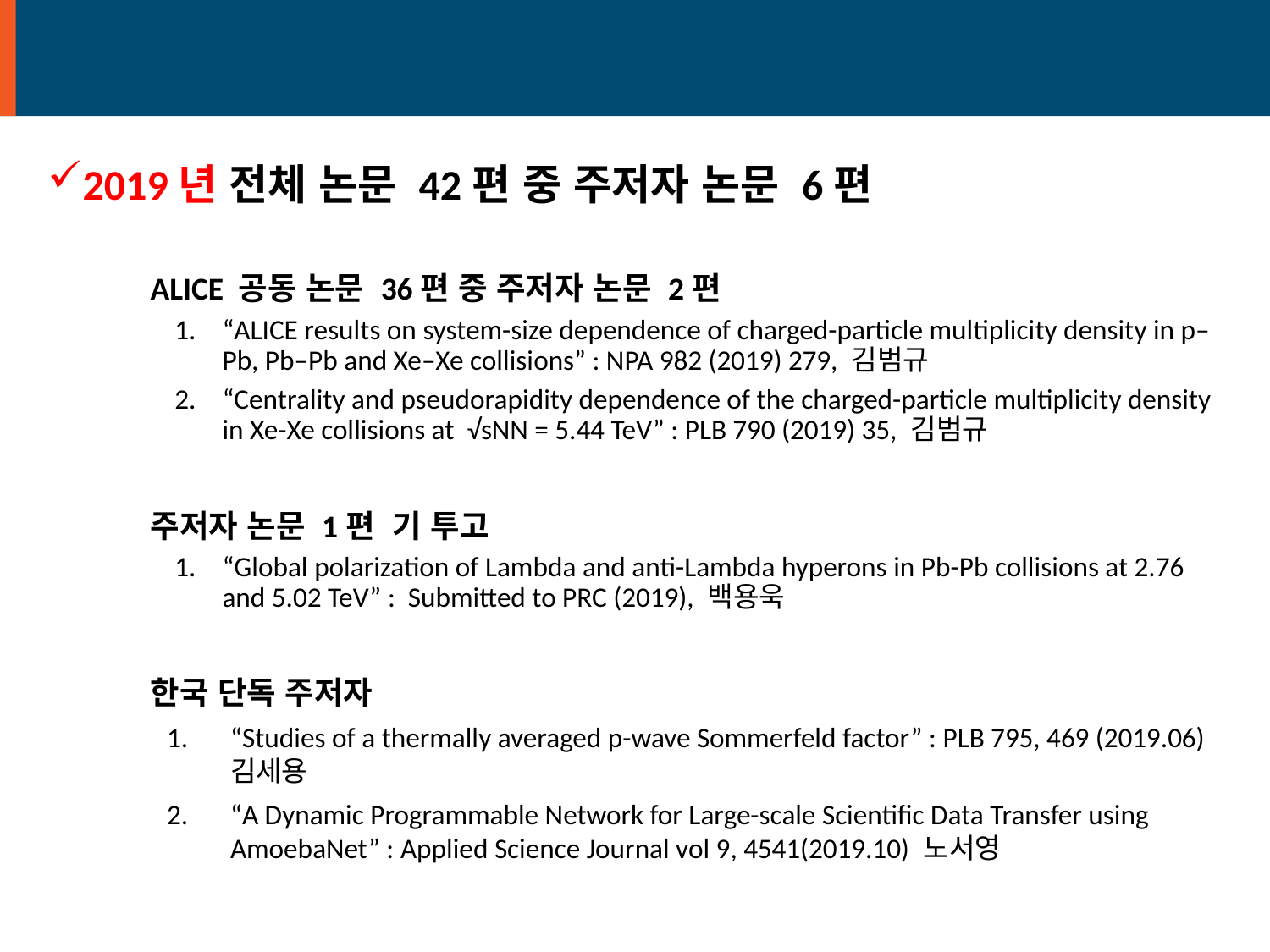

# Publications
2019년 전체 논문 42편 중 주저자 논문 6편

ALICE 공동 논문 36편 중 주저자 논문 2편
“ALICE results on system-size dependence of charged-particle multiplicity density in p–Pb, Pb–Pb and Xe–Xe collisions” : NPA 982 (2019) 279, 김범규
“Centrality and pseudorapidity dependence of the charged-particle multiplicity density in Xe-Xe collisions at  √sNN = 5.44 TeV” : PLB 790 (2019) 35, 김범규

주저자 논문 1편  기 투고
“Global polarization of Lambda and anti-Lambda hyperons in Pb-Pb collisions at 2.76 and 5.02 TeV” :  Submitted to PRC (2019), 백용욱

한국 단독 주저자
“Studies of a thermally averaged p-wave Sommerfeld factor” : PLB 795, 469 (2019.06) 김세용
“A Dynamic Programmable Network for Large-scale Scientific Data Transfer using AmoebaNet” : Applied Science Journal vol 9, 4541(2019.10) 노서영